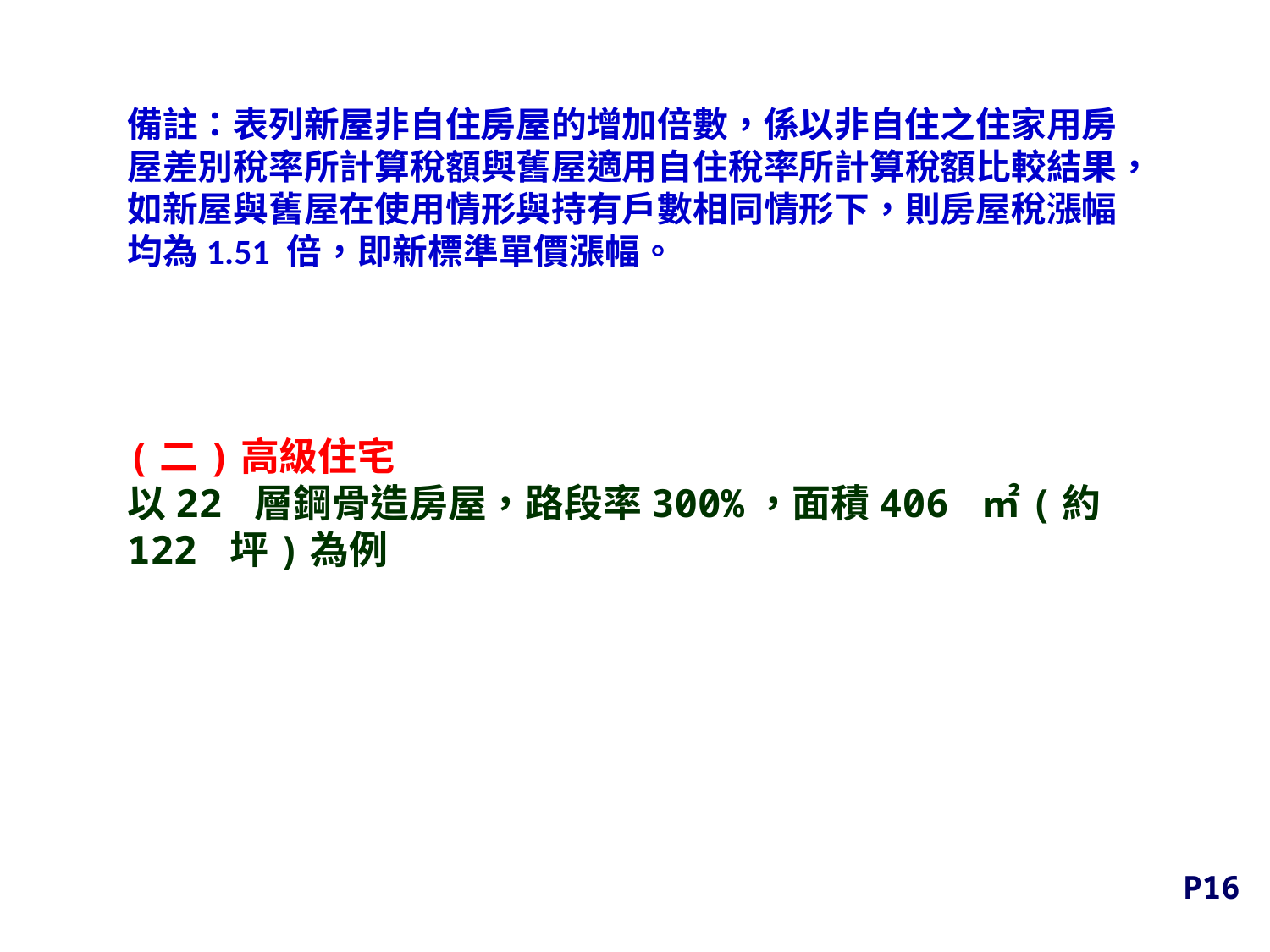

備註：表列新屋非自住房屋的增加倍數，係以非自住之住家用房屋差別稅率所計算稅額與舊屋適用自住稅率所計算稅額比較結果，如新屋與舊屋在使用情形與持有戶數相同情形下，則房屋稅漲幅均為1.51 倍，即新標準單價漲幅。
(二)高級住宅
以22 層鋼骨造房屋，路段率300%，面積406 ㎡(約122 坪)為例
P16